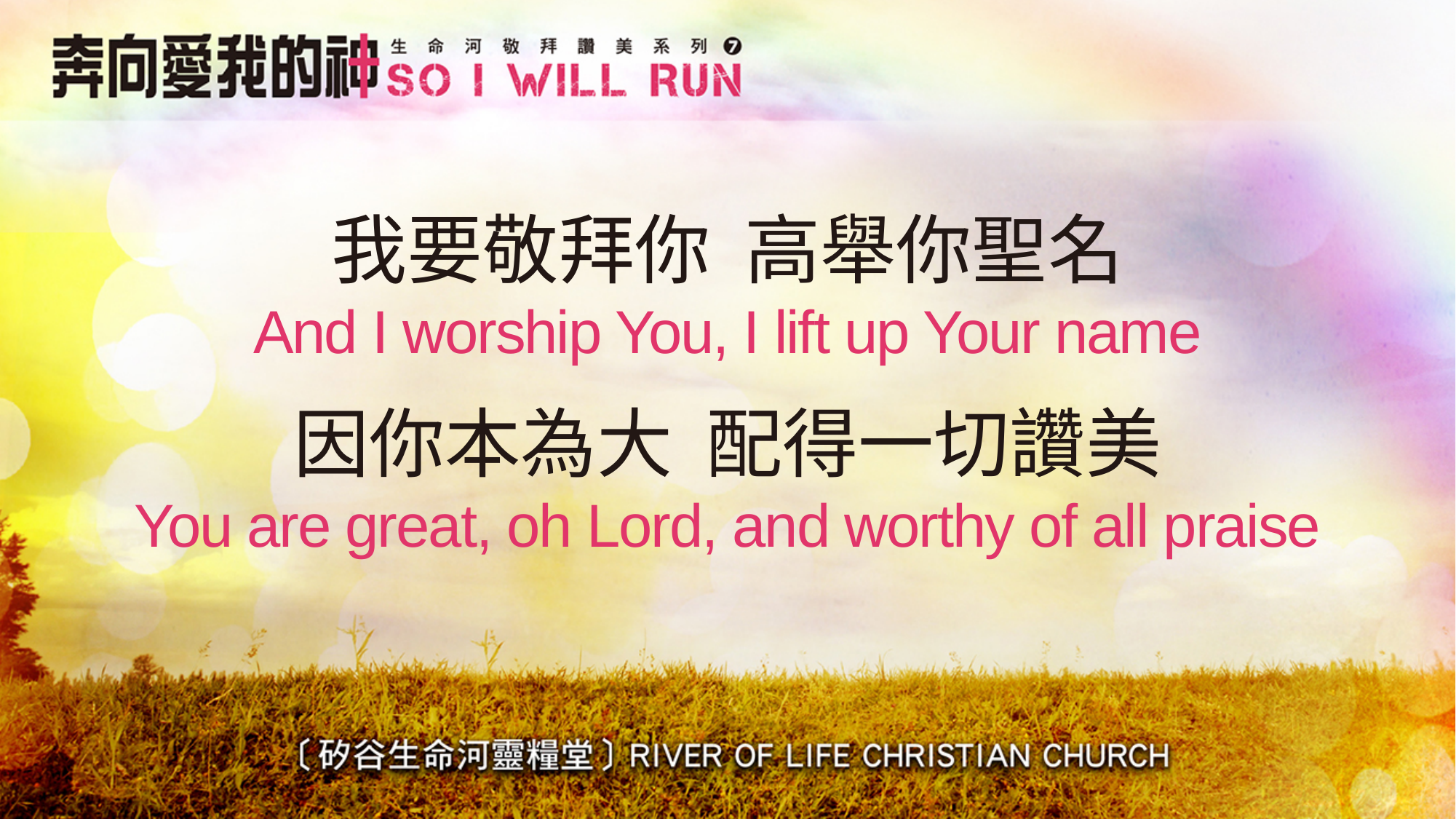

# 我要敬拜你  高舉你聖名 And I worship You, I lift up Your name
因你本為大  配得一切讚美
You are great, oh Lord, and worthy of all praise